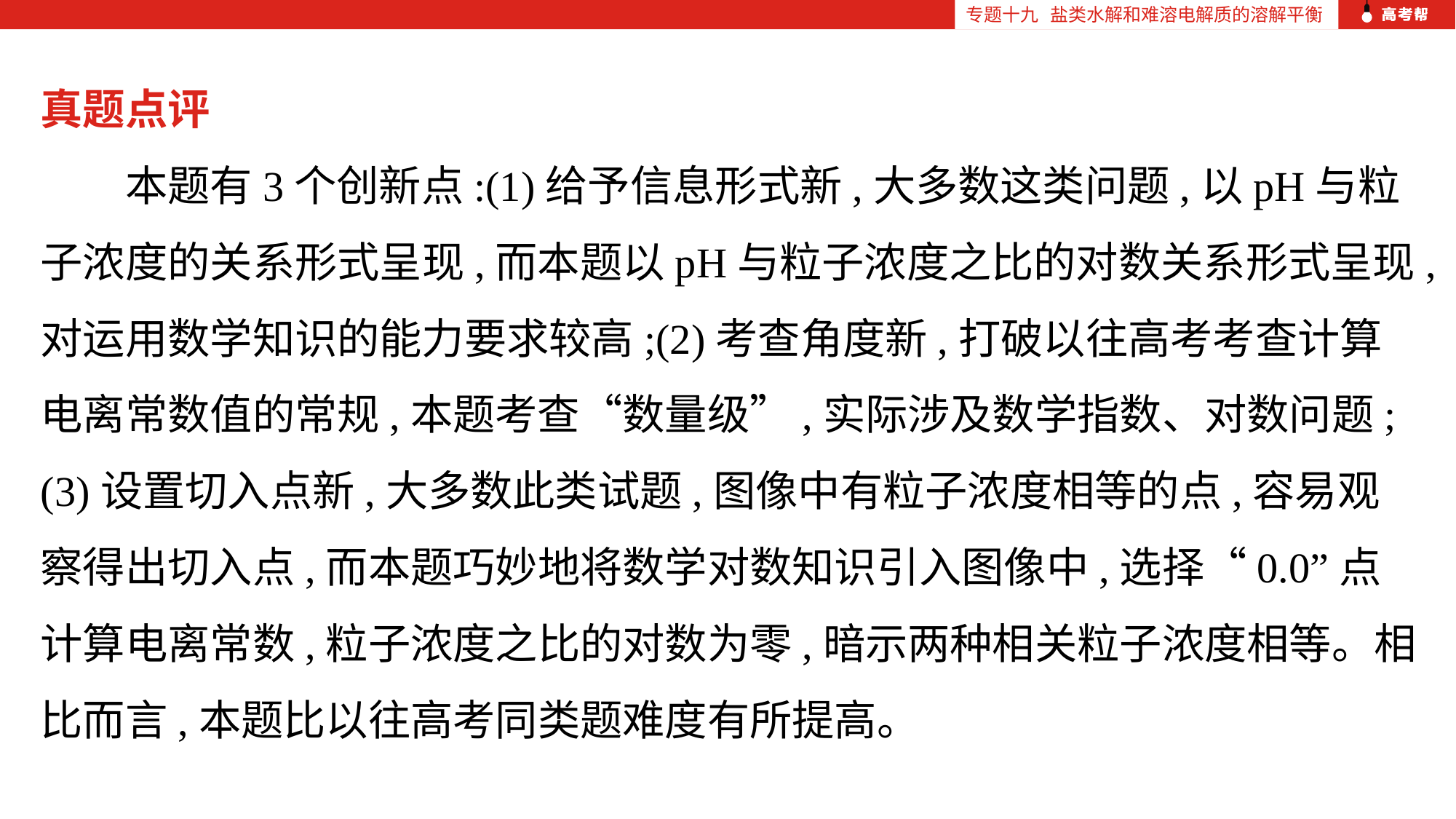

专题十九   盐类水解和难溶电解质的溶解平衡
真题点评
　　本题有3个创新点:(1)给予信息形式新,大多数这类问题,以pH与粒子浓度的关系形式呈现,而本题以pH与粒子浓度之比的对数关系形式呈现,对运用数学知识的能力要求较高;(2)考查角度新,打破以往高考考查计算电离常数值的常规,本题考查“数量级”,实际涉及数学指数、对数问题;(3)设置切入点新,大多数此类试题,图像中有粒子浓度相等的点,容易观察得出切入点,而本题巧妙地将数学对数知识引入图像中,选择“0.0”点计算电离常数,粒子浓度之比的对数为零,暗示两种相关粒子浓度相等。相比而言,本题比以往高考同类题难度有所提高。